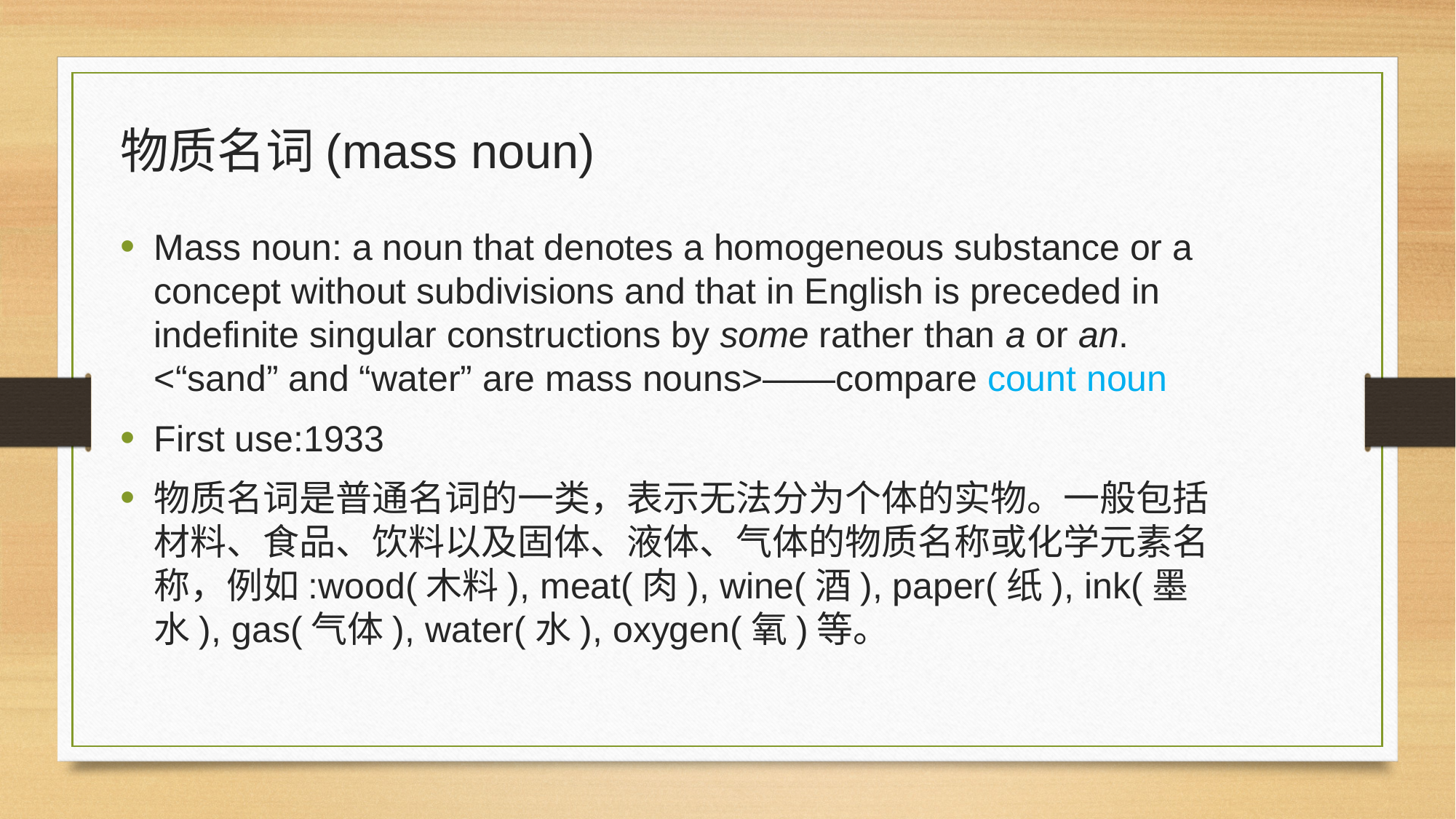

物质名词(mass noun)
Mass noun: a noun that denotes a homogeneous substance or a concept without subdivisions and that in English is preceded in indefinite singular constructions by some rather than a or an. <“sand” and “water” are mass nouns>——compare count noun
First use:1933
物质名词是普通名词的一类，表示无法分为个体的实物。一般包括材料、食品、饮料以及固体、液体、气体的物质名称或化学元素名称，例如:wood(木料), meat(肉), wine(酒), paper(纸), ink(墨水), gas(气体), water(水), oxygen(氧)等。